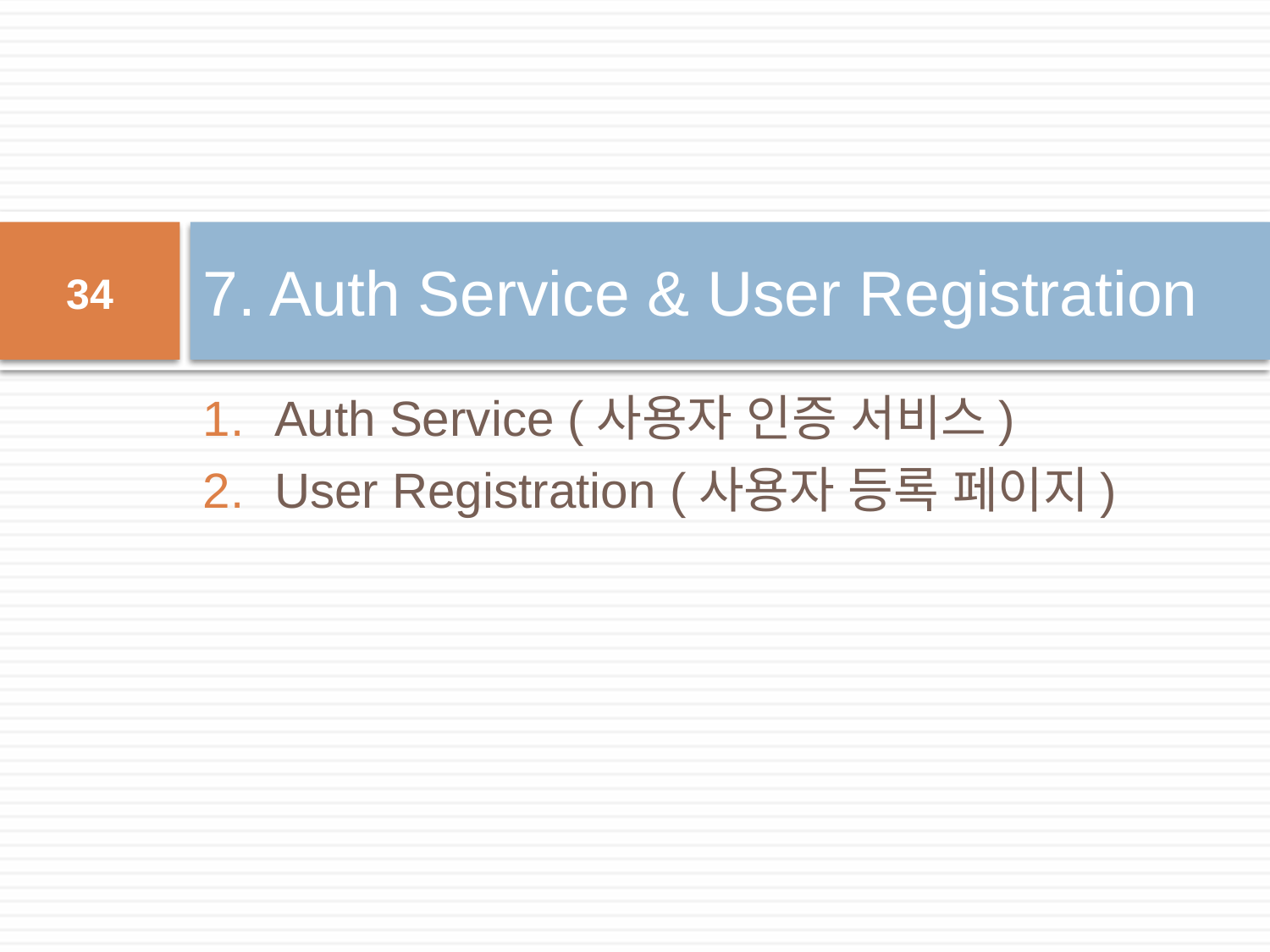

# 7. Auth Service & User Registration
34
Auth Service (사용자 인증 서비스)
User Registration (사용자 등록 페이지)